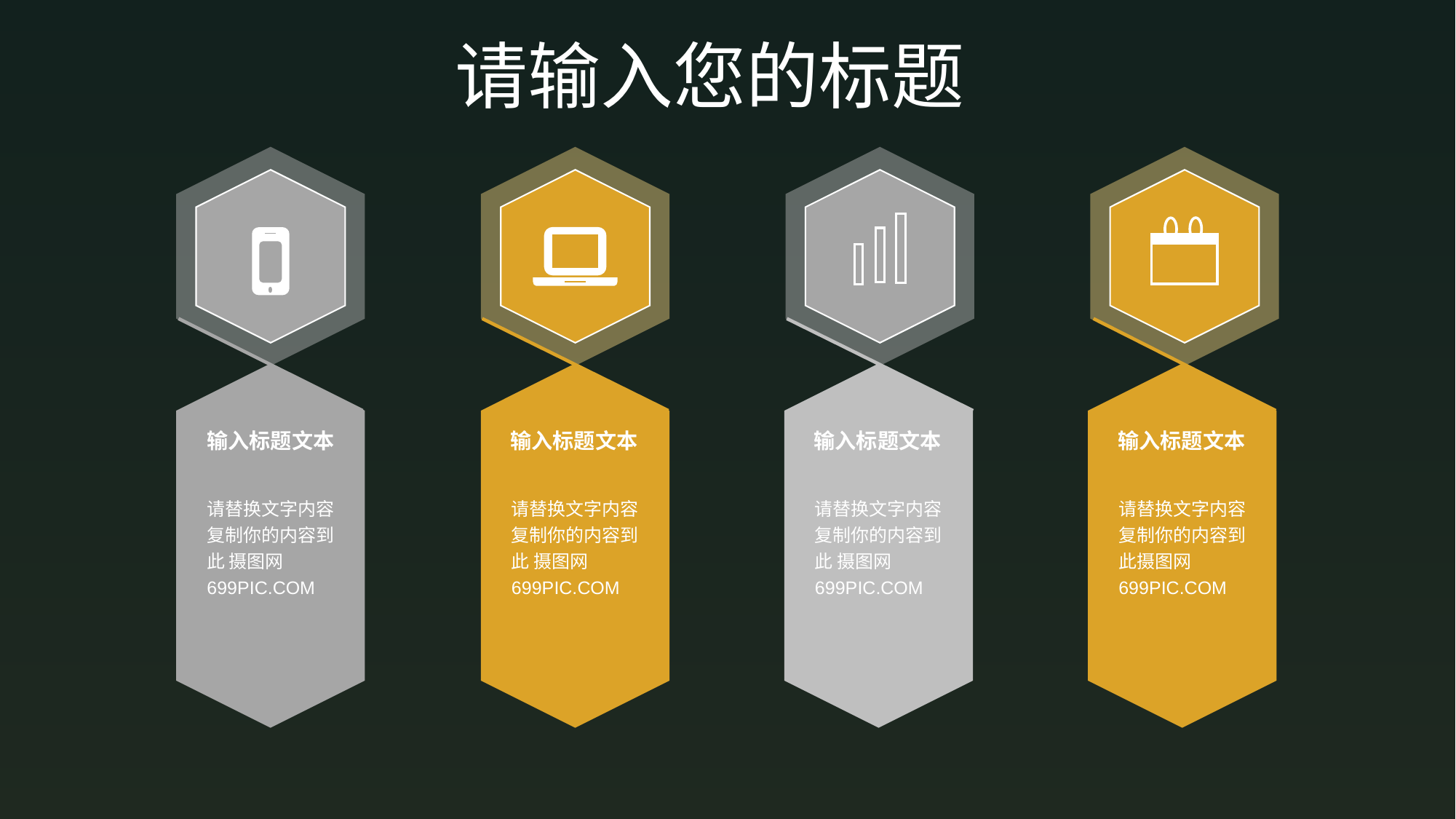

输入标题文本
请替换文字内容复制你的内容到此摄图网699PIC.COM

输入标题文本
请替换文字内容复制你的内容到此 摄图网699PIC.COM

输入标题文本
请替换文字内容复制你的内容到此 摄图网699PIC.COM

输入标题文本
请替换文字内容复制你的内容到此 摄图网699PIC.COM